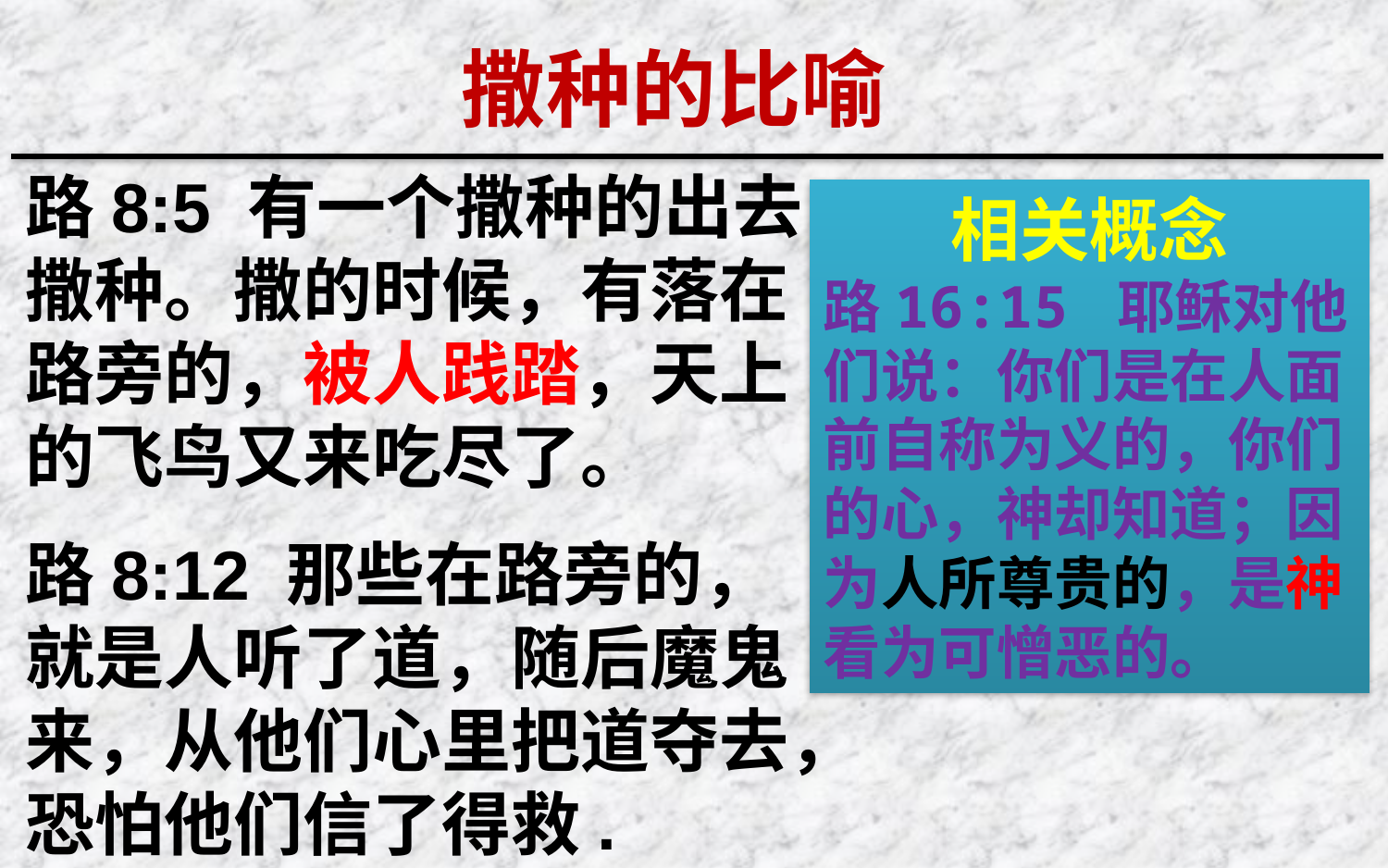

撒种的比喻
路8:5 有一个撒种的出去撒种。撒的时候，有落在路旁的，被人践踏，天上的飞鸟又来吃尽了。
路8:12 那些在路旁的，就是人听了道，随后魔鬼来，从他们心里把道夺去，恐怕他们信了得救.
相关概念
路16:15 耶稣对他们说：你们是在人面前自称为义的，你们的心，神却知道；因为人所尊贵的，是神看为可憎恶的。